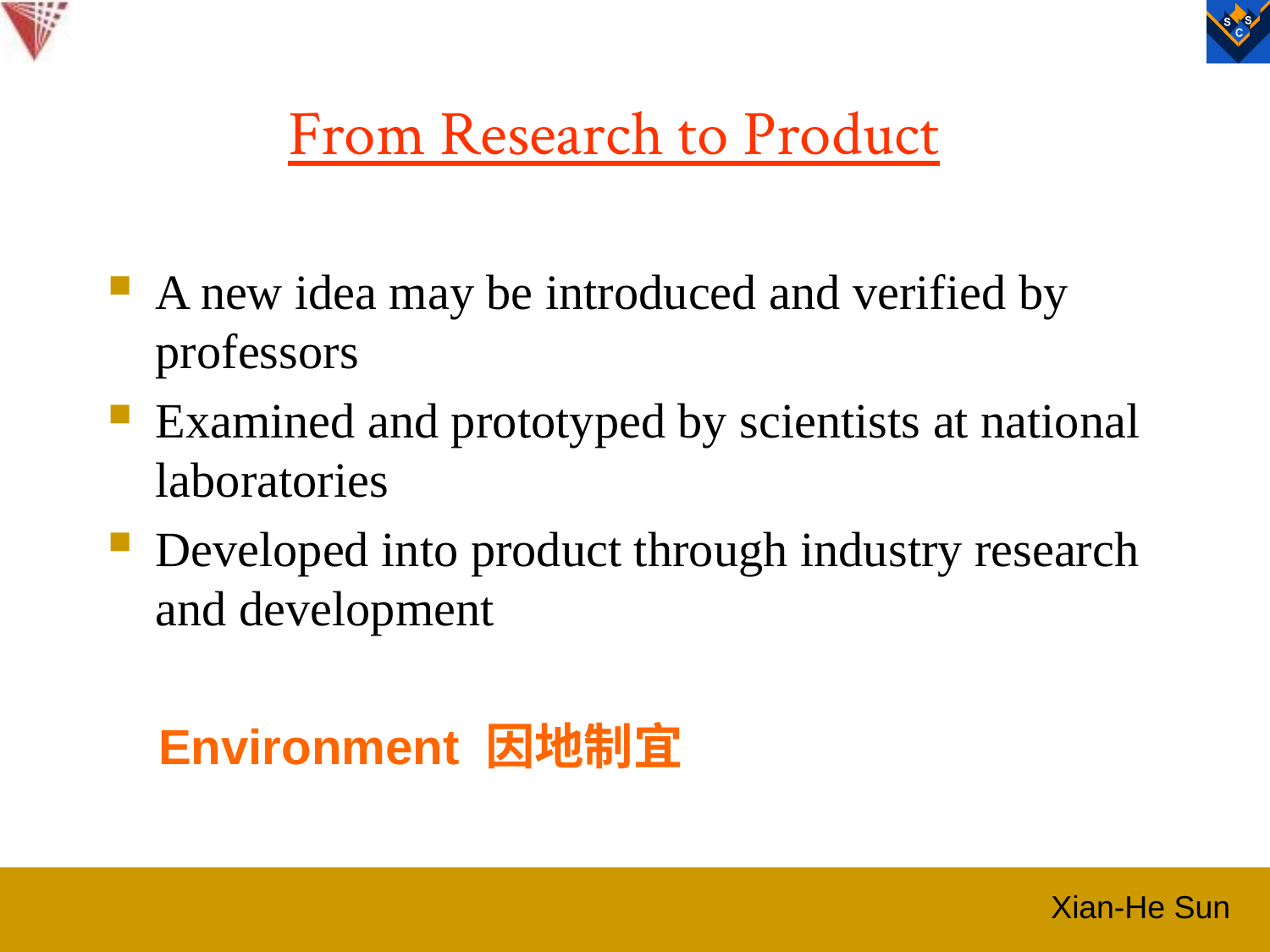

# From Research to Product
A new idea may be introduced and verified by professors
Examined and prototyped by scientists at national laboratories
Developed into product through industry research and development
Environment 因地制宜

Xian-He Sun